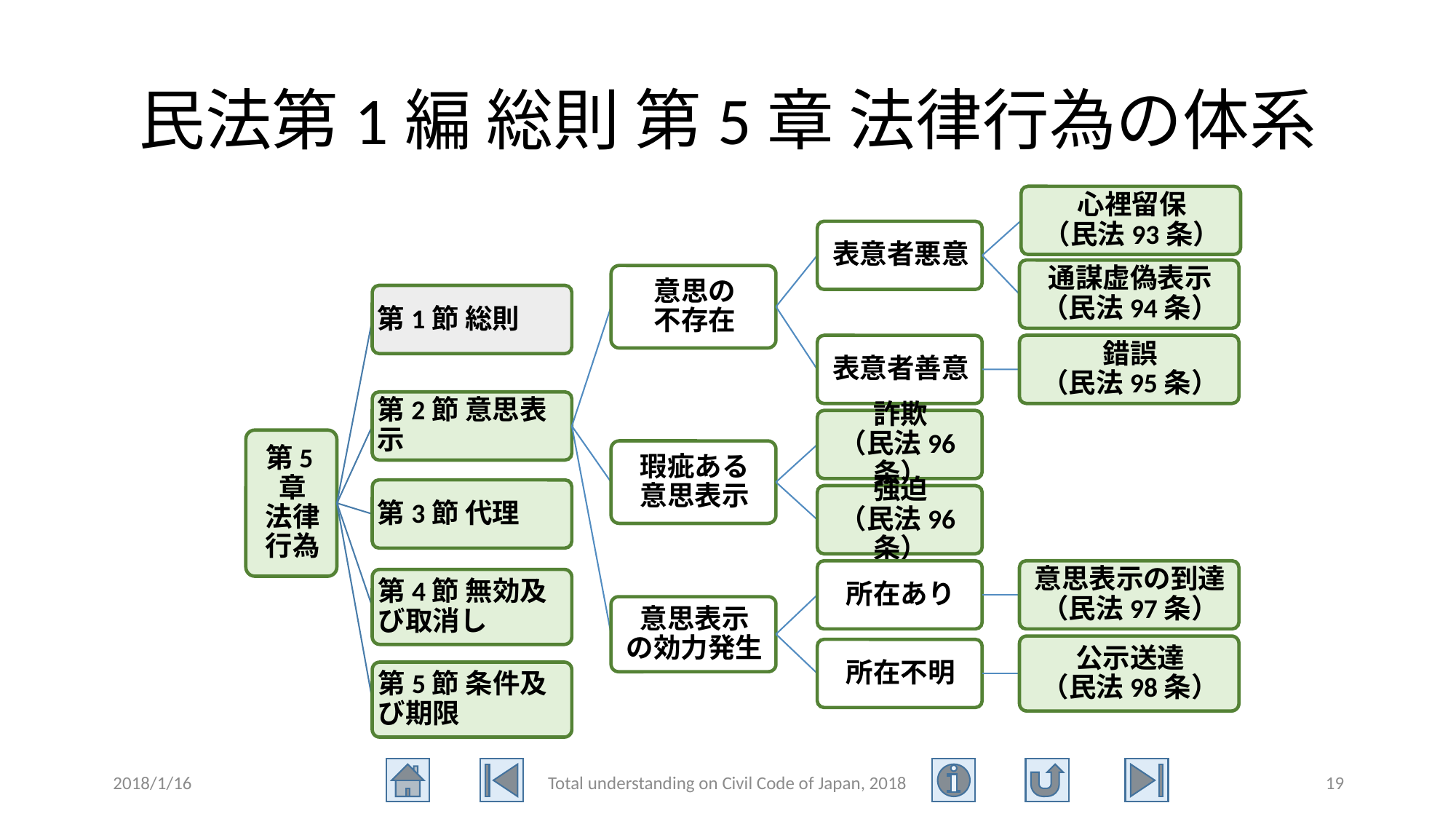

# 民法第1編 総則 第5章 法律行為の体系
第5章
法律
行為

第1節 総則

第2節 意思表示

意思の
不存在

表意者悪意

心裡留保
（民法93条）

通謀虚偽表示
（民法94条）

表意者善意

錯誤
（民法95条）

瑕疵ある
意思表示

詐欺
（民法96条）

強迫
（民法96条）

意思表示
の効力発生

所在あり

意思表示の到達
（民法97条）

所在不明

公示送達
（民法98条）

第3節 代理

第4節 無効及び取消し

第5節 条件及び期限
2018/1/16
Total understanding on Civil Code of Japan, 2018
19